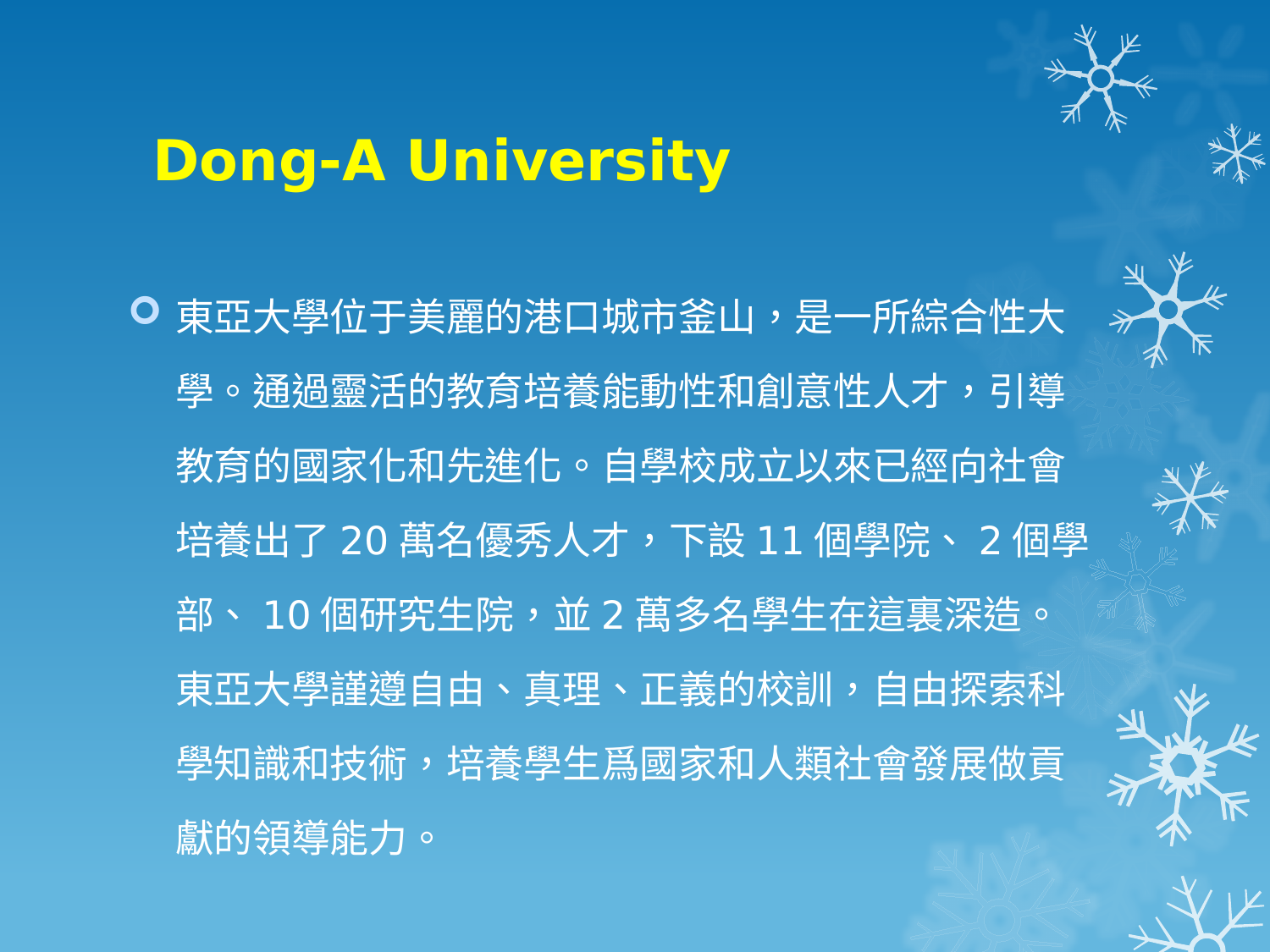

# Dong-A University
東亞大學位于美麗的港口城市釜山，是一所綜合性大學。通過靈活的教育培養能動性和創意性人才，引導教育的國家化和先進化。自學校成立以來已經向社會培養出了20萬名優秀人才，下設11個學院、2個學部、10個研究生院，並2萬多名學生在這裏深造。東亞大學謹遵自由、真理、正義的校訓，自由探索科學知識和技術，培養學生爲國家和人類社會發展做貢獻的領導能力。